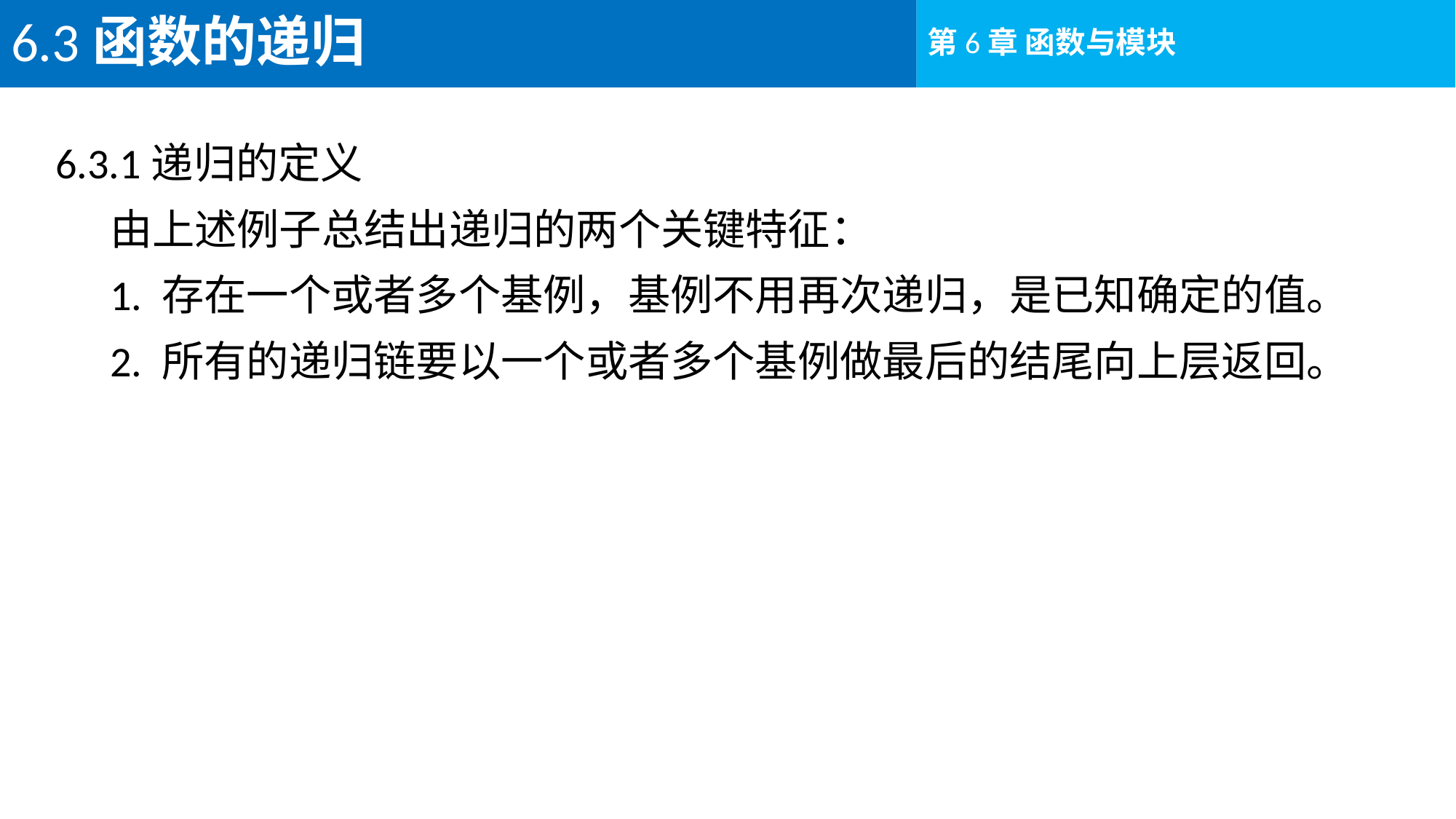

# 6.3函数的递归
6.3.1递归的定义
由上述例子总结出递归的两个关键特征：
1. 存在一个或者多个基例，基例不用再次递归，是已知确定的值。
2. 所有的递归链要以一个或者多个基例做最后的结尾向上层返回。